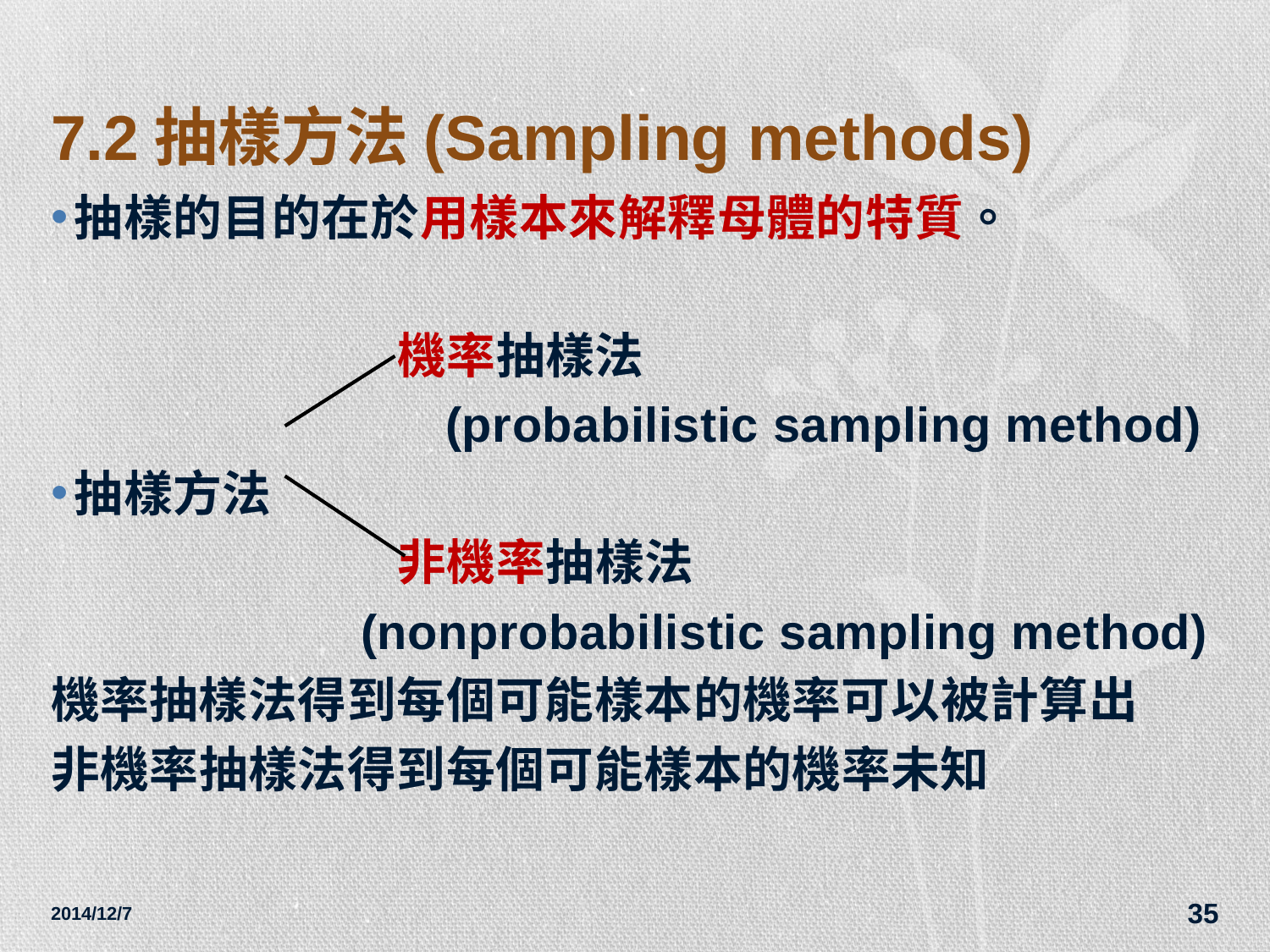

# 7.2抽樣方法(Sampling methods)
抽樣的目的在於用樣本來解釋母體的特質。

                             機率抽樣法
                            (probabilistic sampling method)
抽樣方法
                             非機率抽樣法
                      (nonprobabilistic sampling method)
機率抽樣法得到每個可能樣本的機率可以被計算出
非機率抽樣法得到每個可能樣本的機率未知
2014/12/7
35